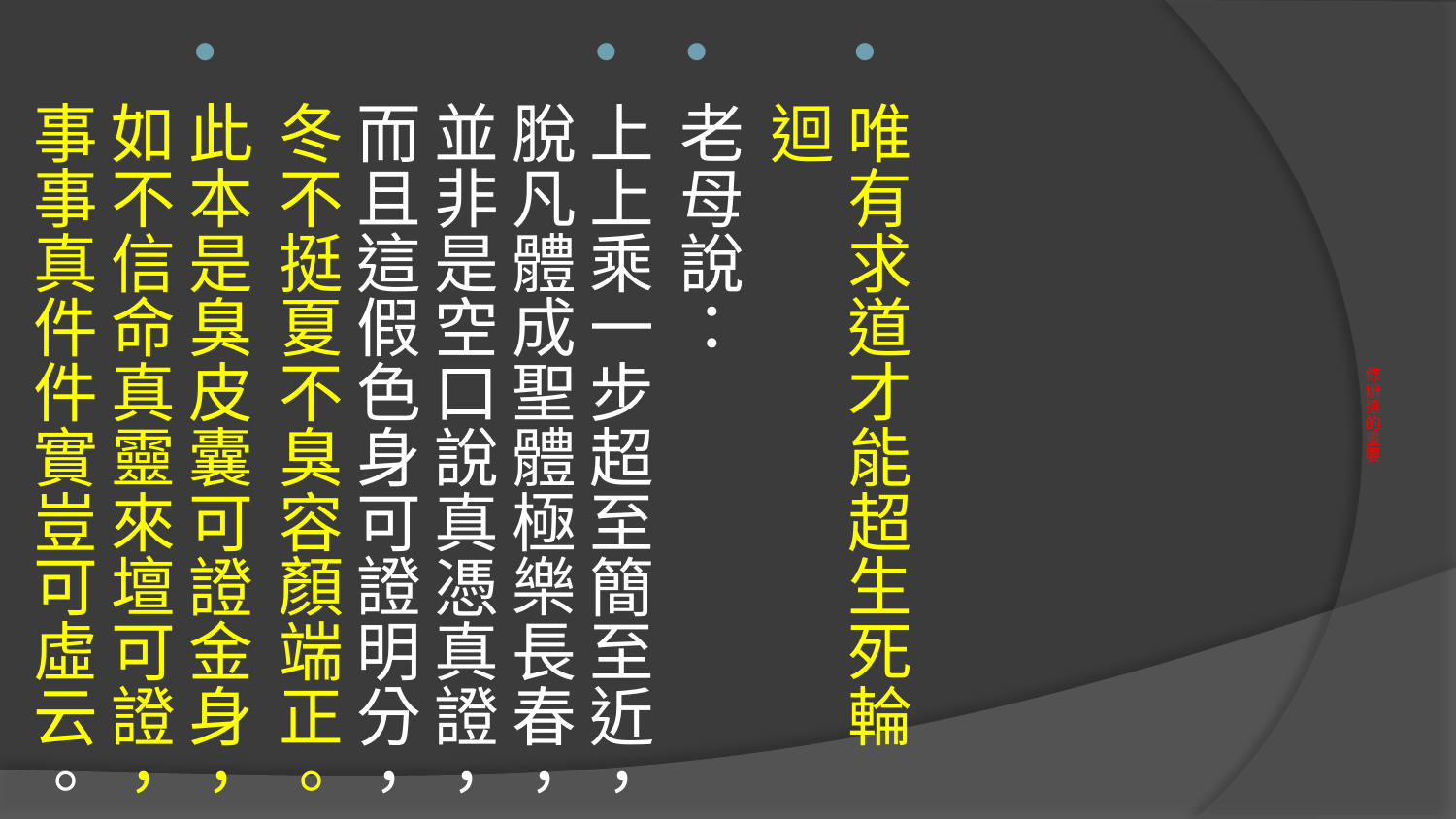

唯有求道才能超生死輪迴
老母說：
上上乘一步超至簡至近，脫凡體成聖體極樂長春，並非是空口說真憑真證，而且這假色身可證明分，冬不挺夏不臭容顏端正。
此本是臭皮囊可證金身，如不信命真靈來壇可證，事事真件件實豈可虛云。
# 修辦道的重要